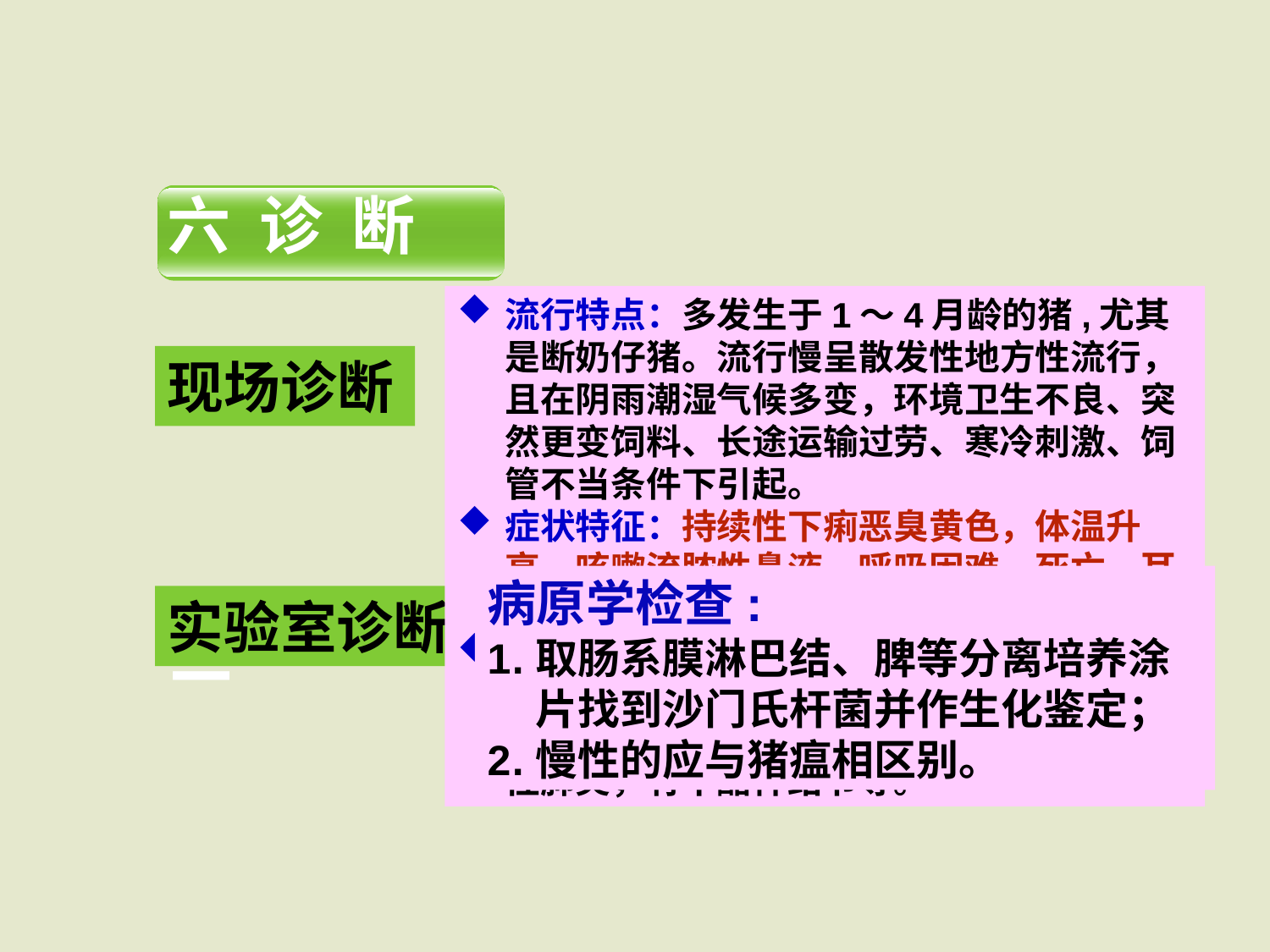

六  诊  断

流行特点：多发生于1～4月龄的猪,尤其是断奶仔猪。流行慢呈散发性地方性流行，且在阴雨潮湿气候多变，环境卫生不良、突然更变饲料、长途运输过劳、寒冷刺激、饲管不当条件下引起。
症状特征：持续性下痢恶臭黄色，体温升高，咳嗽流脓性鼻液，呼吸困难，死亡，耳根、胸前、腹下紫蓝色斑点。
病变特征：急性呈败血症表现，脾肿大蓝色，慢性纤维素性坏死性肠炎，肠系膜淋巴结肿大，切面大理石状。脾肿大紫蓝，卡他性肺炎，有干酪样结节等。
现场诊断
病原学检查:
取肠系膜淋巴结、脾等分离培养涂片找到沙门氏杆菌并作生化鉴定；
慢性的应与猪瘟相区别。
实验室诊断
二